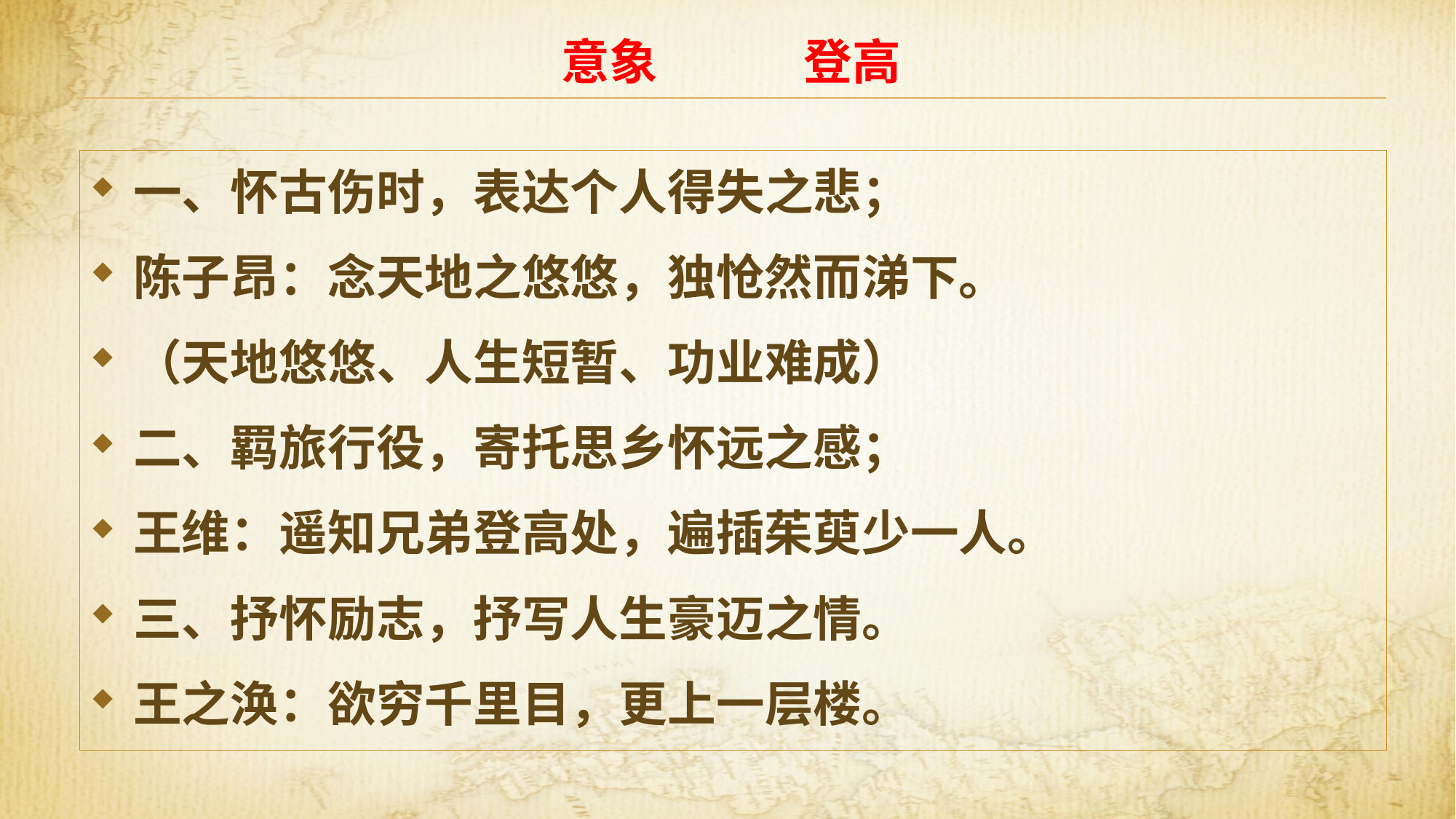

# 意象　　　登高
一、怀古伤时，表达个人得失之悲；
陈子昂：念天地之悠悠，独怆然而涕下。
（天地悠悠、人生短暂、功业难成）
二、羁旅行役，寄托思乡怀远之感；
王维：遥知兄弟登高处，遍插茱萸少一人。
三、抒怀励志，抒写人生豪迈之情。
王之涣：欲穷千里目，更上一层楼。